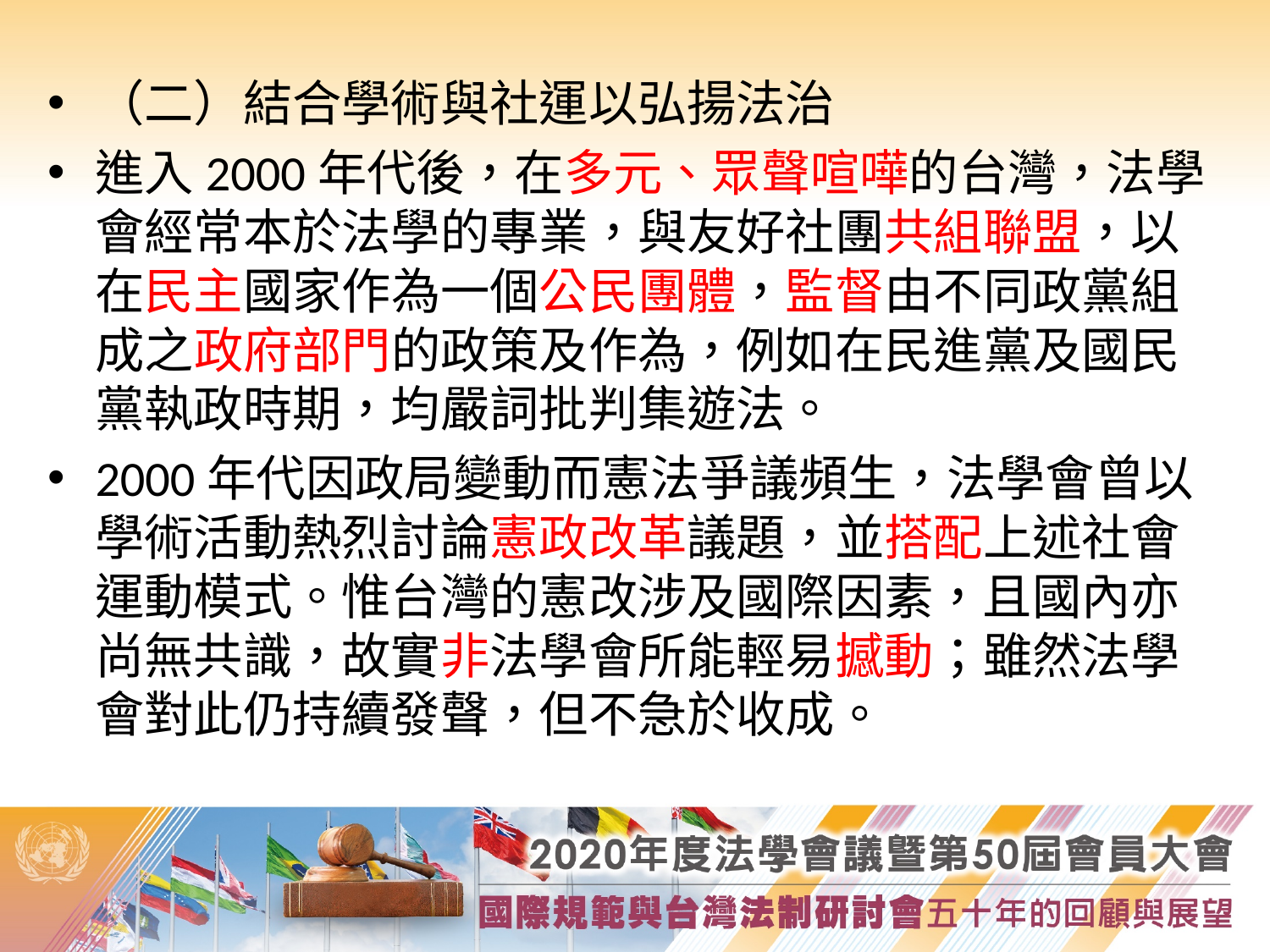

#
（二）結合學術與社運以弘揚法治
進入2000年代後，在多元、眾聲喧嘩的台灣，法學會經常本於法學的專業，與友好社團共組聯盟，以在民主國家作為一個公民團體，監督由不同政黨組成之政府部門的政策及作為，例如在民進黨及國民黨執政時期，均嚴詞批判集遊法。
2000年代因政局變動而憲法爭議頻生，法學會曾以學術活動熱烈討論憲政改革議題，並搭配上述社會運動模式。惟台灣的憲改涉及國際因素，且國內亦尚無共識，故實非法學會所能輕易撼動；雖然法學會對此仍持續發聲，但不急於收成。